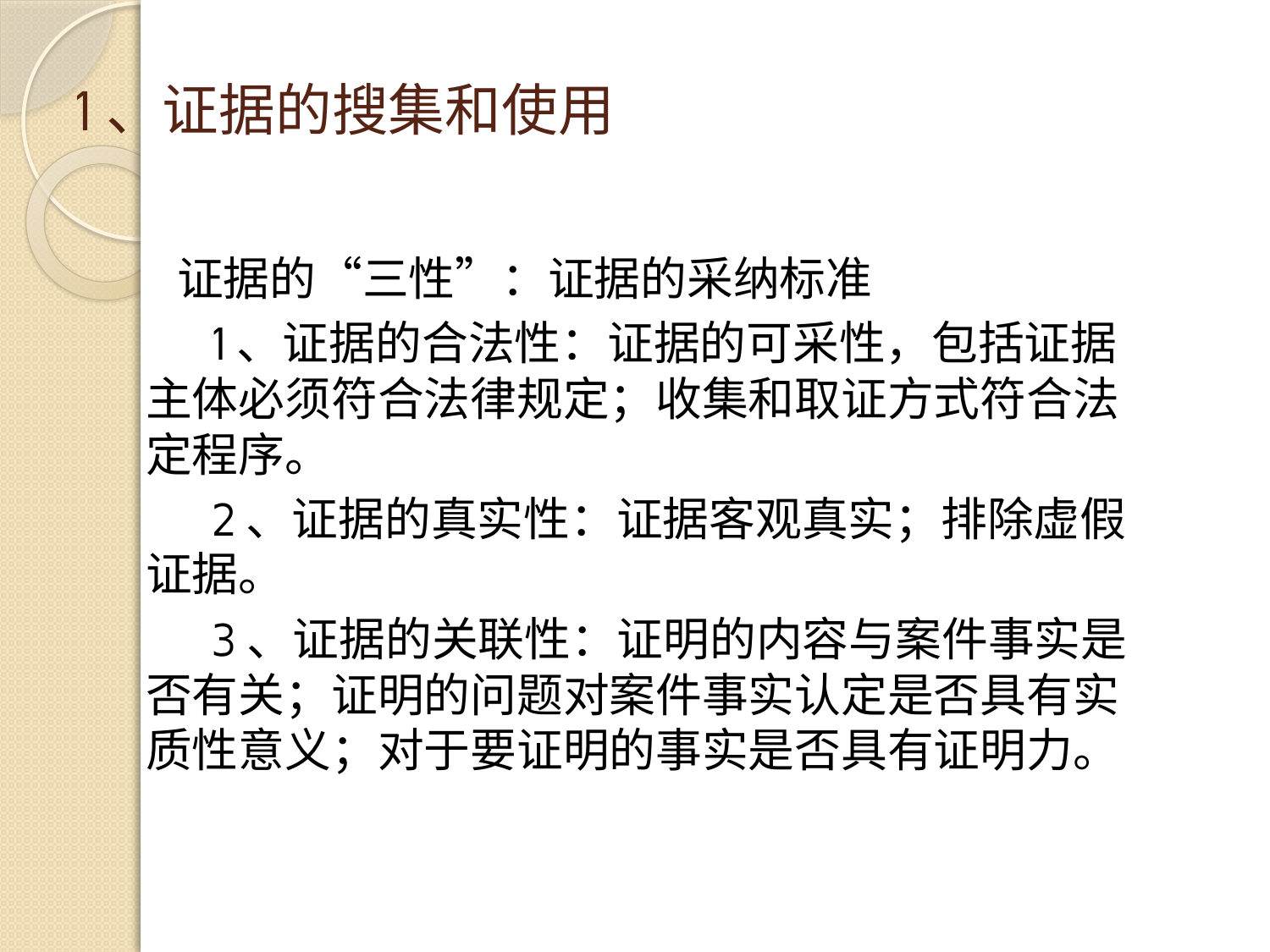

# 1、证据的搜集和使用

     证据的“三性”：证据的采纳标准
       1、证据的合法性：证据的可采性，包括证据主体必须符合法律规定；收集和取证方式符合法定程序。
       2、证据的真实性：证据客观真实；排除虚假证据。
       3、证据的关联性：证明的内容与案件事实是否有关；证明的问题对案件事实认定是否具有实质性意义；对于要证明的事实是否具有证明力。